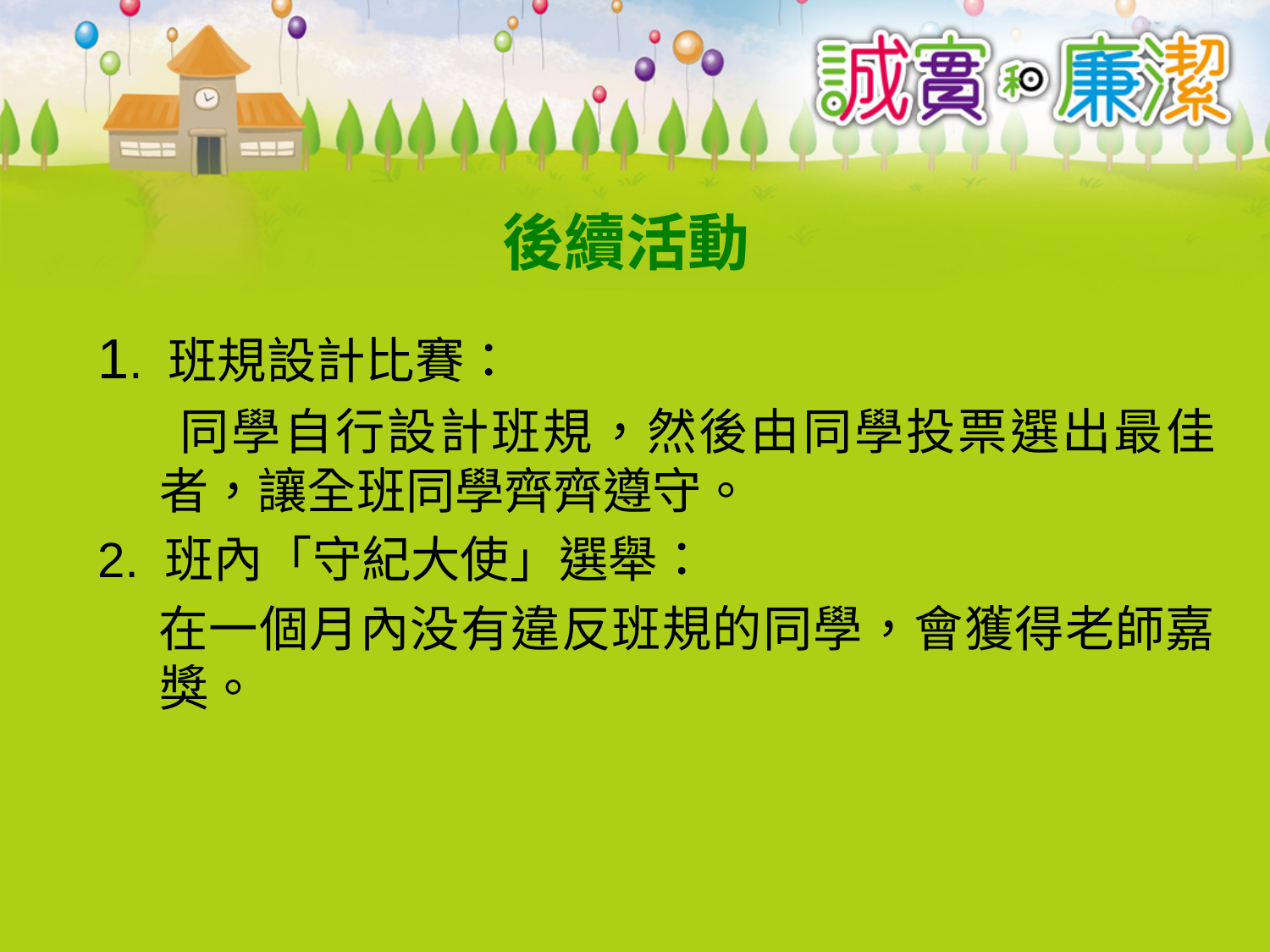

# 後續活動
1. 班規設計比賽：
     同學自行設計班規，然後由同學投票選出最佳者，讓全班同學齊齊遵守。
2. 班內「守紀大使」選舉：
    在一個月內没有違反班規的同學，會獲得老師嘉獎。